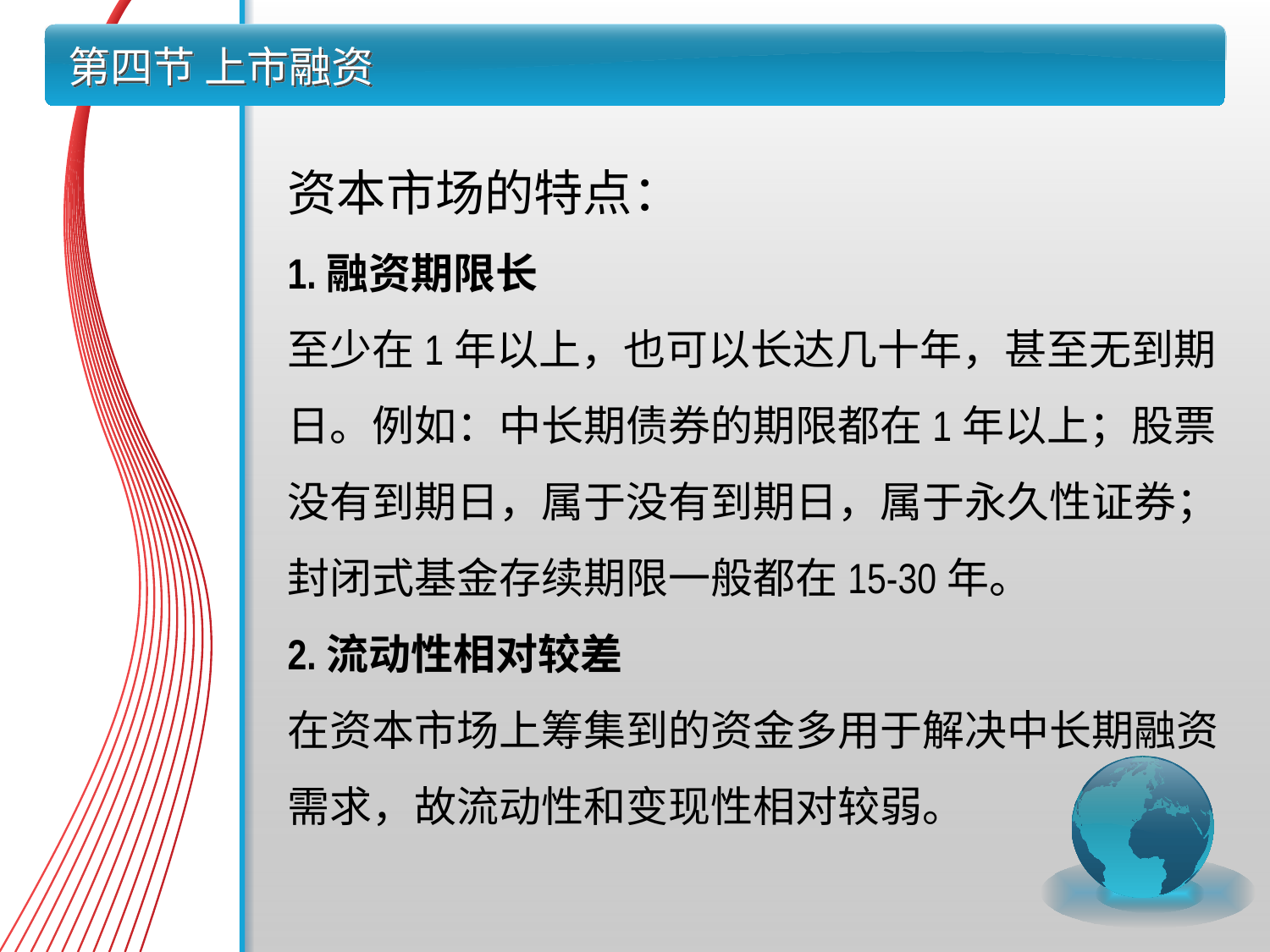

# 第四节 上市融资
资本市场的特点：
1.融资期限长
至少在1年以上，也可以长达几十年，甚至无到期日。例如：中长期债券的期限都在1年以上；股票没有到期日，属于没有到期日，属于永久性证券；封闭式基金存续期限一般都在15-30年。
2.流动性相对较差
在资本市场上筹集到的资金多用于解决中长期融资需求，故流动性和变现性相对较弱。